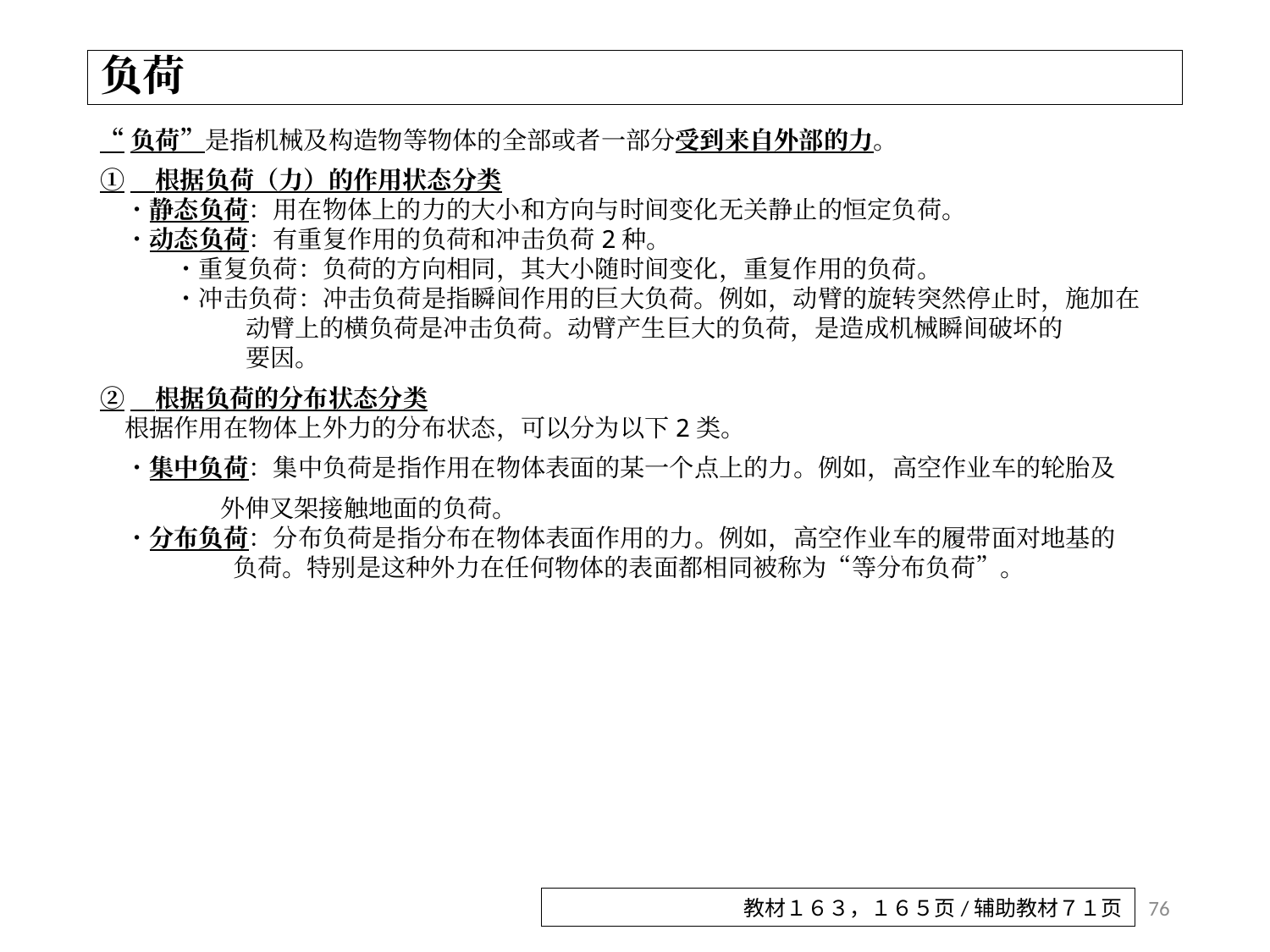

# 负荷
“负荷”是指机械及构造物等物体的全部或者一部分受到来自外部的力。
①　根据负荷（力）的作用状态分类
　・静态负荷：用在物体上的力的大小和方向与时间变化无关静止的恒定负荷。
　・动态负荷：有重复作用的负荷和冲击负荷2种。
　　　・重复负荷：负荷的方向相同，其大小随时间变化，重复作用的负荷。
　　　・冲击负荷：冲击负荷是指瞬间作用的巨大负荷。例如，动臂的旋转突然停止时，施加在
                      动臂上的横负荷是冲击负荷。动臂产生巨大的负荷，是造成机械瞬间破坏的
                      要因。
②　根据负荷的分布状态分类
　根据作用在物体上外力的分布状态，可以分为以下2类。
　・集中负荷：集中负荷是指作用在物体表面的某一个点上的力。例如，高空作业车的轮胎及
                  外伸叉架接触地面的负荷。
　・分布负荷：分布负荷是指分布在物体表面作用的力。例如，高空作业车的履带面对地基的
                    负荷。特别是这种外力在任何物体的表面都相同被称为“等分布负荷”。

76
教材１６３，１６５页/辅助教材７１页